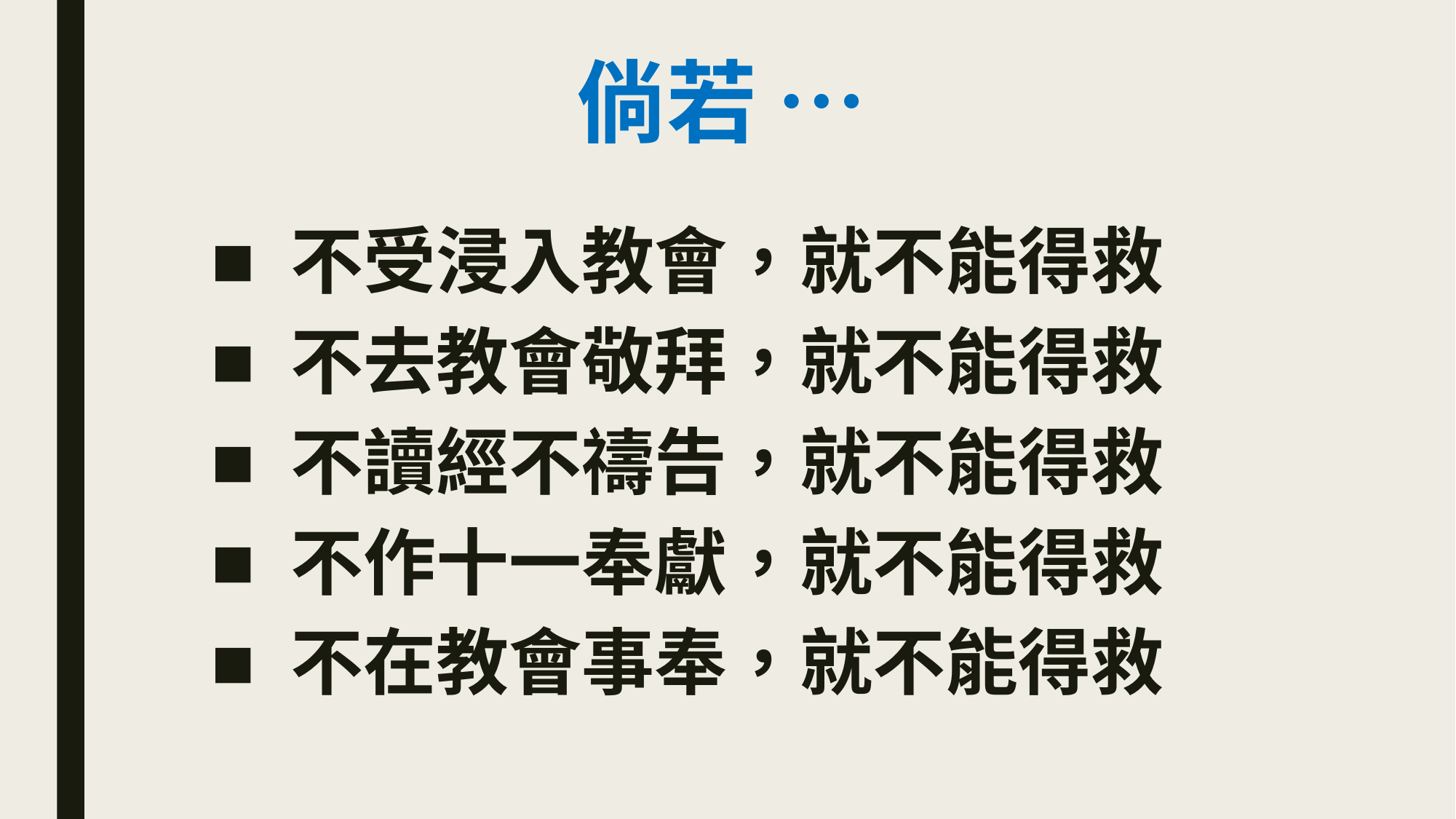

# 倘若 …
 不受浸入教會，就不能得救
 不去教會敬拜，就不能得救
 不讀經不禱告，就不能得救
 不作十一奉獻，就不能得救
 不在教會事奉，就不能得救